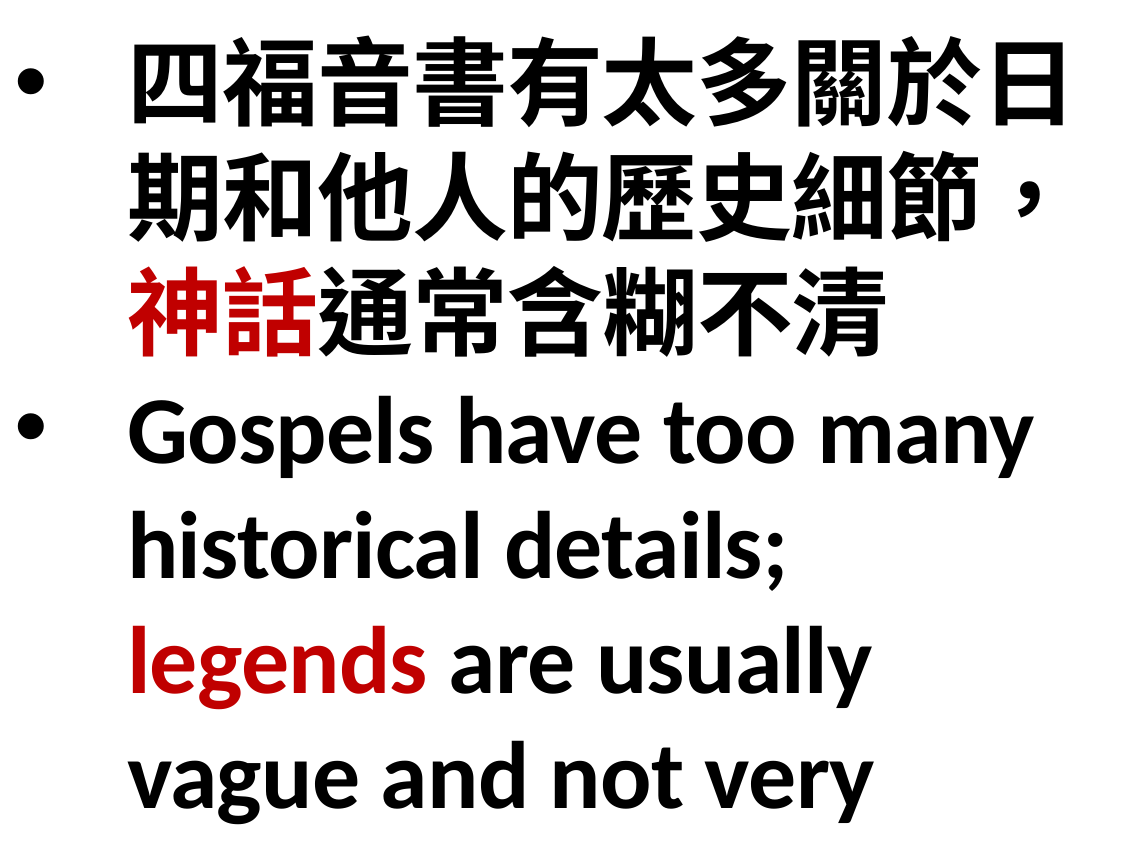

四福音書有太多關於日期和他人的歷史細節，神話通常含糊不清
Gospels have too many historical details; legends are usually vague and not very detailed